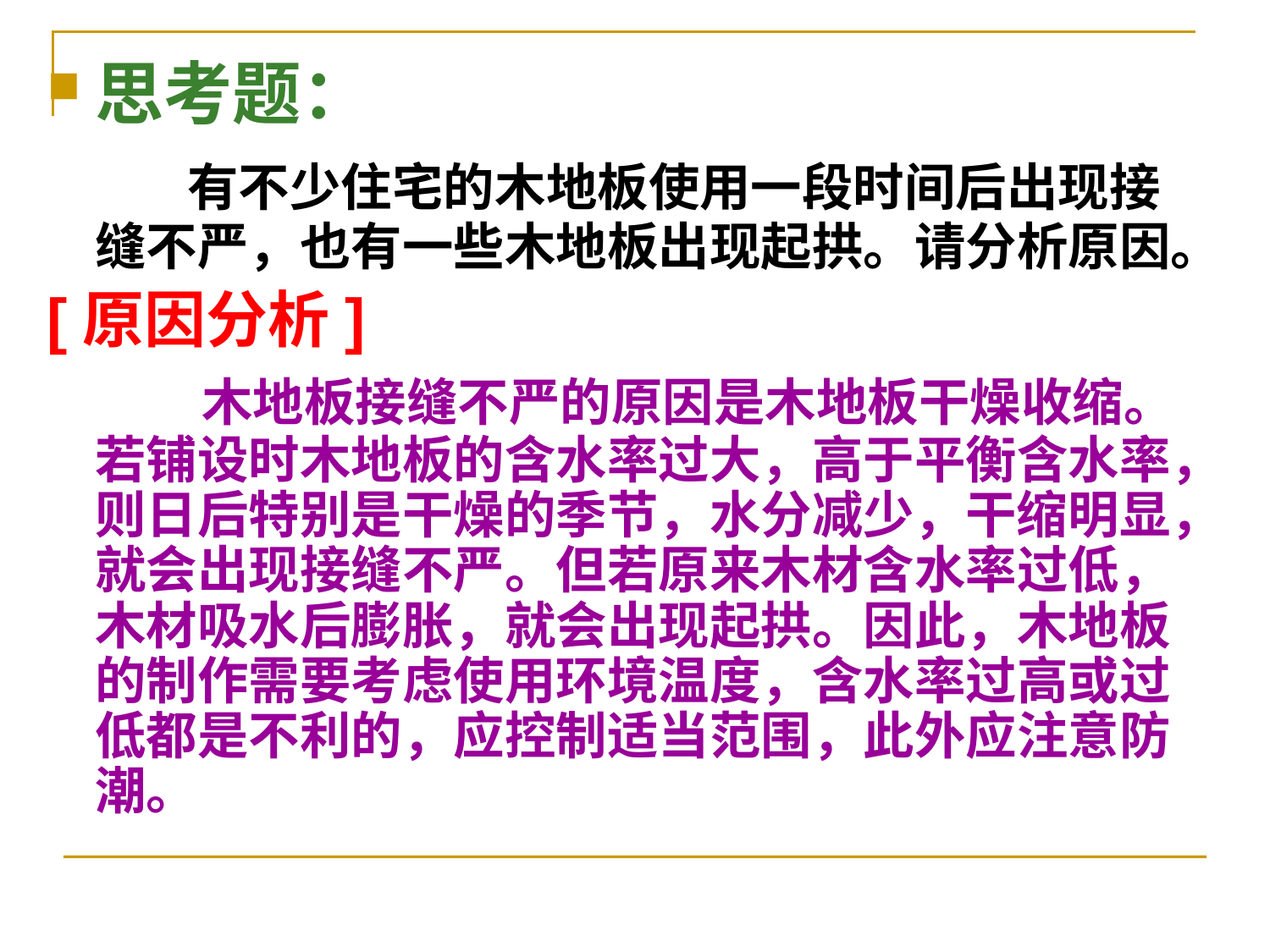

思考题：
        有不少住宅的木地板使用一段时间后出现接缝不严，也有一些木地板出现起拱。请分析原因。
[原因分析]
          木地板接缝不严的原因是木地板干燥收缩。若铺设时木地板的含水率过大，高于平衡含水率，则日后特别是干燥的季节，水分减少，干缩明显，就会出现接缝不严。但若原来木材含水率过低，木材吸水后膨胀，就会出现起拱。因此，木地板的制作需要考虑使用环境温度，含水率过高或过低都是不利的，应控制适当范围，此外应注意防潮。